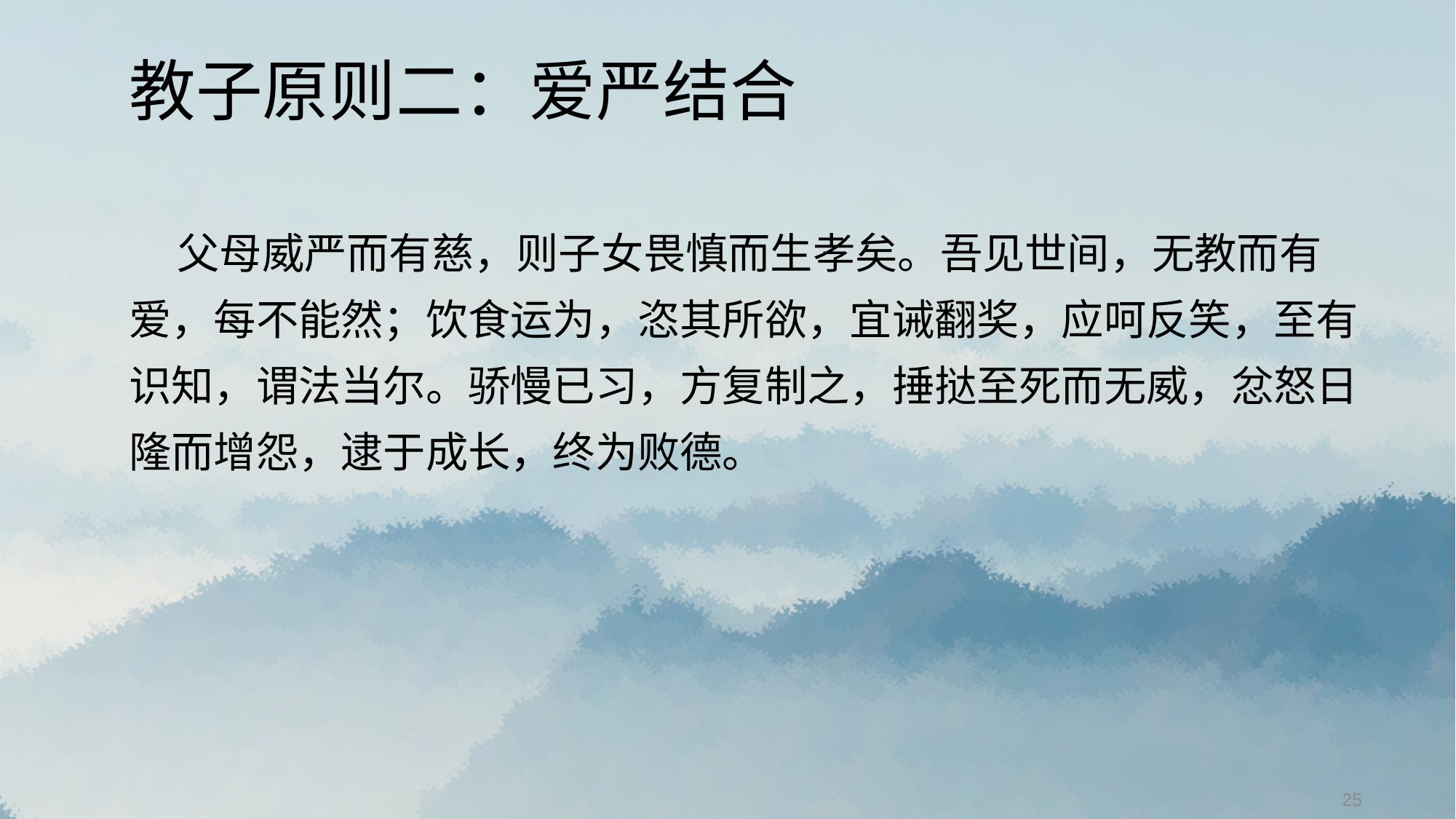

# 教子原则二：爱严结合
    父母威严而有慈，则子女畏慎而生孝矣。吾见世间，无教而有爱，每不能然；饮食运为，恣其所欲，宜诫翻奖，应呵反笑，至有识知，谓法当尔。骄慢已习，方复制之，捶挞至死而无威，忿怒日隆而增怨，逮于成长，终为败德。